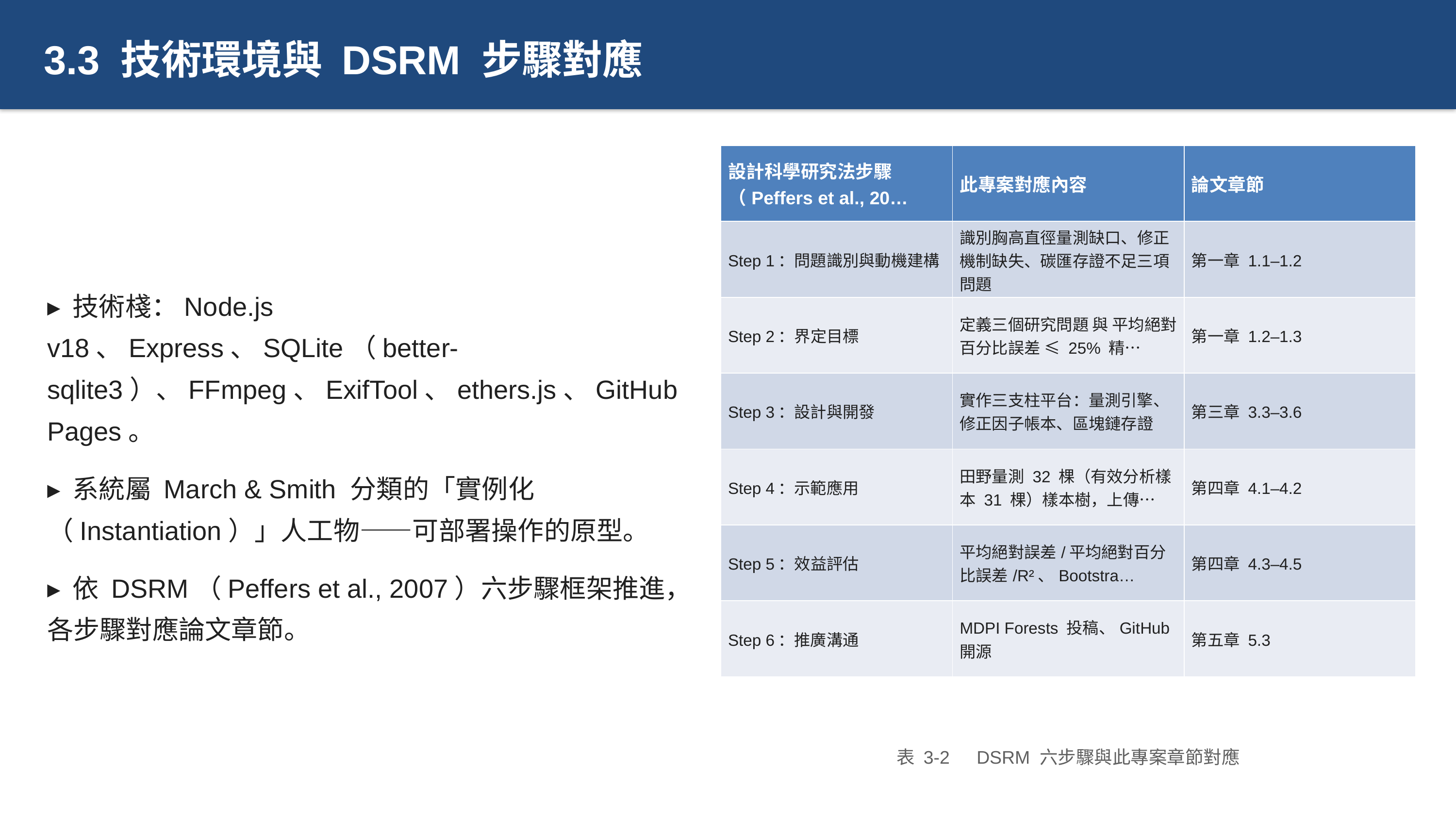

3.3 技術環境與 DSRM 步驟對應
▸ 技術棧：Node.js v18、Express、SQLite（better-sqlite3）、FFmpeg、ExifTool、ethers.js、GitHub Pages。
▸ 系統屬 March & Smith 分類的「實例化（Instantiation）」人工物——可部署操作的原型。
▸ 依 DSRM（Peffers et al., 2007）六步驟框架推進，各步驟對應論文章節。
| 設計科學研究法步驟（Peffers et al., 20… | 此專案對應內容 | 論文章節 |
| --- | --- | --- |
| Step 1：問題識別與動機建構 | 識別胸高直徑量測缺口、修正機制缺失、碳匯存證不足三項問題 | 第一章 1.1–1.2 |
| Step 2：界定目標 | 定義三個研究問題 與 平均絕對百分比誤差 ≤ 25% 精… | 第一章 1.2–1.3 |
| Step 3：設計與開發 | 實作三支柱平台：量測引擎、修正因子帳本、區塊鏈存證 | 第三章 3.3–3.6 |
| Step 4：示範應用 | 田野量測 32 棵（有效分析樣本 31 棵）樣本樹，上傳… | 第四章 4.1–4.2 |
| Step 5：效益評估 | 平均絕對誤差/平均絕對百分比誤差/R²、Bootstra… | 第四章 4.3–4.5 |
| Step 6：推廣溝通 | MDPI Forests 投稿、GitHub 開源 | 第五章 5.3 |
表 3-2　DSRM 六步驟與此專案章節對應